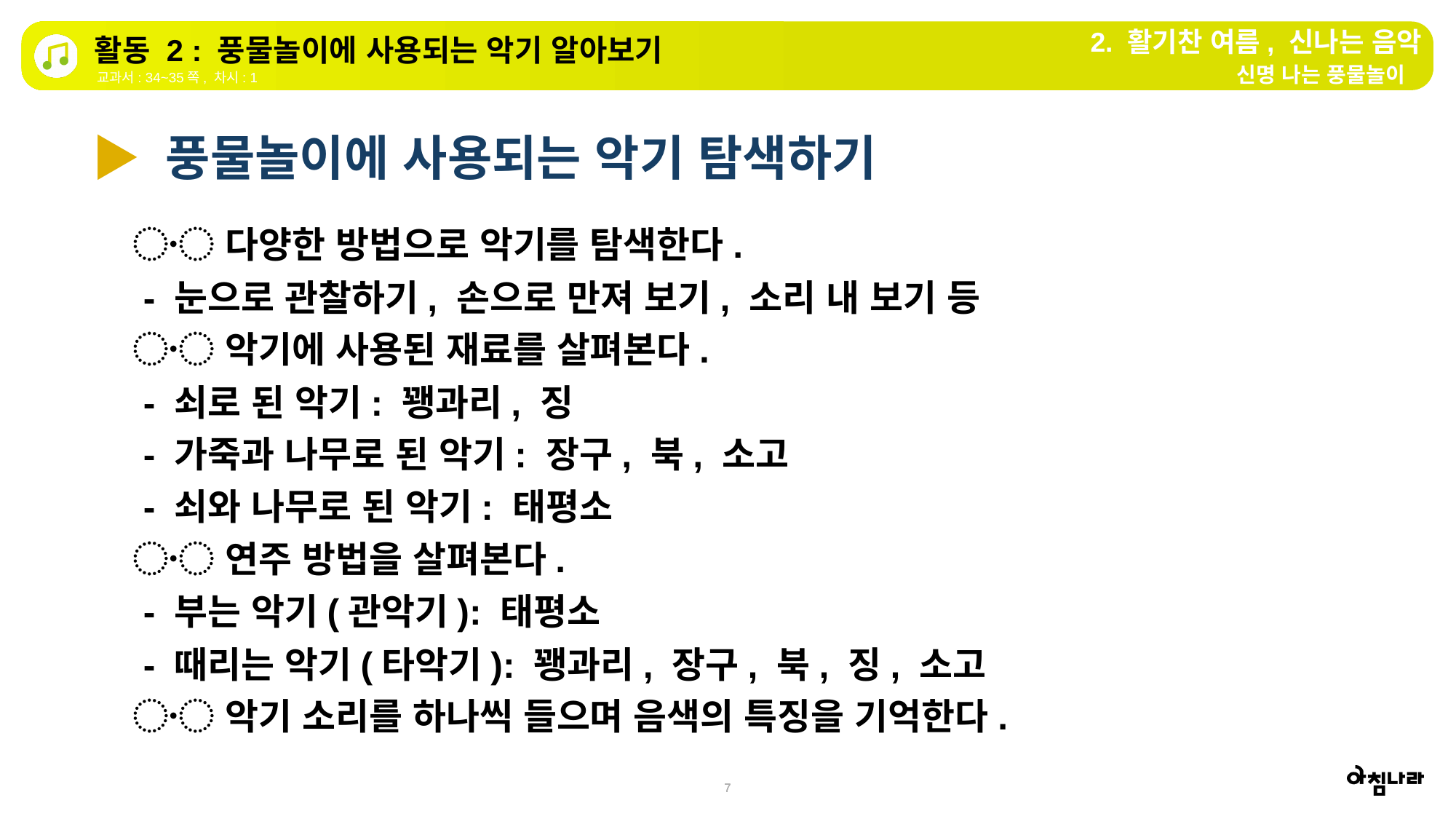

2. 활기찬 여름, 신나는 음악
활동 2 : 풍물놀이에 사용되는 악기 알아보기
신명 나는 풍물놀이
교과서: 34~35쪽, 차시: 1
▶ 풍물놀이에 사용되는 악기 탐색하기
〮 다양한 방법으로 악기를 탐색한다.
 - 눈으로 관찰하기, 손으로 만져 보기, 소리 내 보기 등
〮 악기에 사용된 재료를 살펴본다.
 - 쇠로 된 악기: 꽹과리, 징
 - 가죽과 나무로 된 악기: 장구, 북, 소고
 - 쇠와 나무로 된 악기: 태평소
〮 연주 방법을 살펴본다.
 - 부는 악기(관악기): 태평소
 - 때리는 악기(타악기): 꽹과리, 장구, 북, 징, 소고
〮 악기 소리를 하나씩 들으며 음색의 특징을 기억한다.
7
7
7